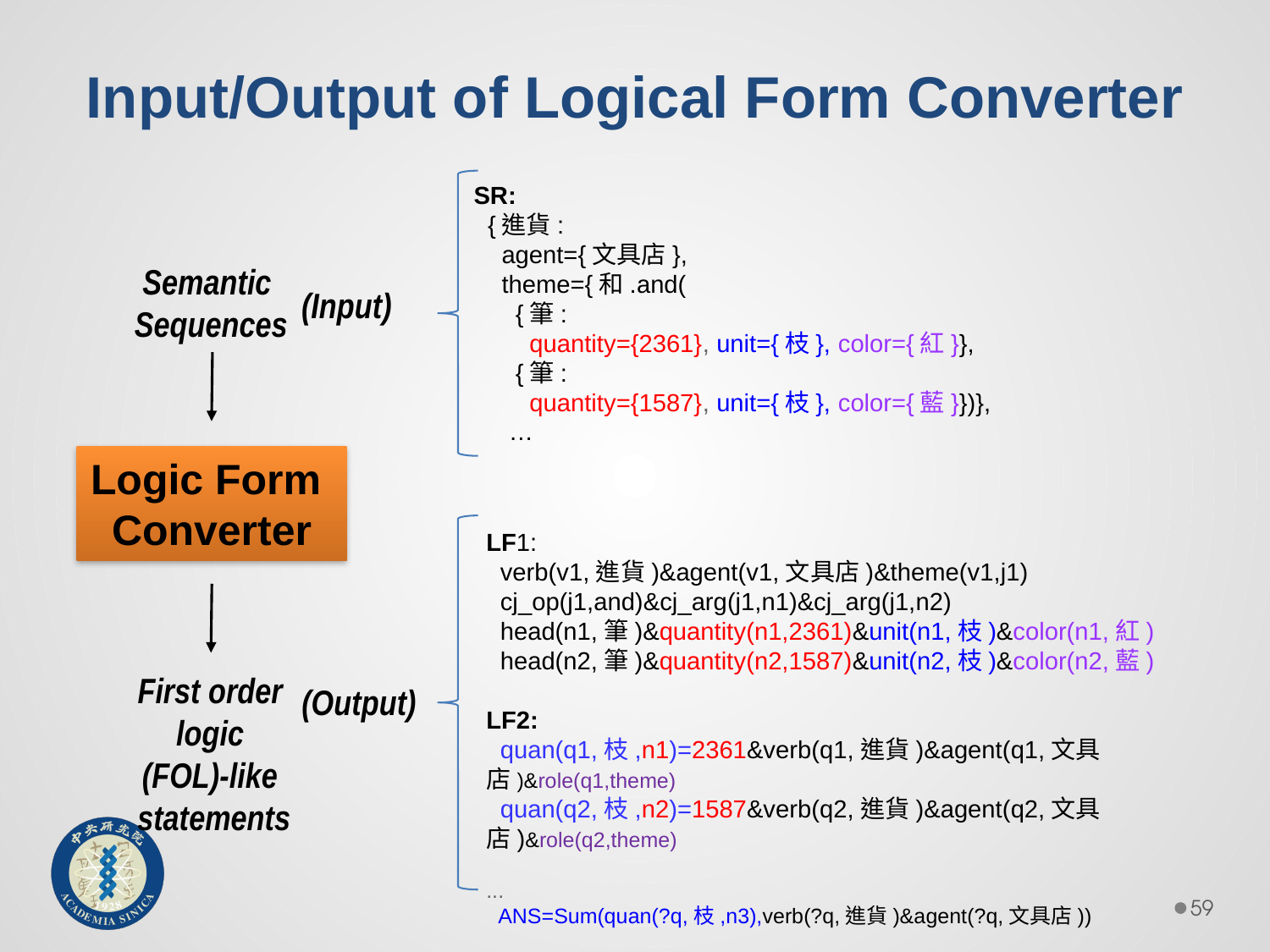

Input/Output of Logical Form Converter

SR:
  {進貨:
    agent={文具店},
    theme={和.and(
      {筆:
        quantity={2361}, unit={枝}, color={紅}},
      {筆:
        quantity={1587}, unit={枝}, color={藍}})},
     …
Semantic
Sequences
(Input)
Logic Form
Converter

LF1:
  verb(v1,進貨)&agent(v1,文具店)&theme(v1,j1)
  cj_op(j1,and)&cj_arg(j1,n1)&cj_arg(j1,n2)
  head(n1,筆)&quantity(n1,2361)&unit(n1,枝)&color(n1,紅)
  head(n2,筆)&quantity(n2,1587)&unit(n2,枝)&color(n2,藍)

LF2:
  quan(q1,枝,n1)=2361&verb(q1,進貨)&agent(q1,文具店)&role(q1,theme)
  quan(q2,枝,n2)=1587&verb(q2,進貨)&agent(q2,文具店)&role(q2,theme)

...
  ANS=Sum(quan(?q,枝,n3),verb(?q,進貨)&agent(?q,文具店))

First order
logic
(FOL)-like
statements
(Output)
59